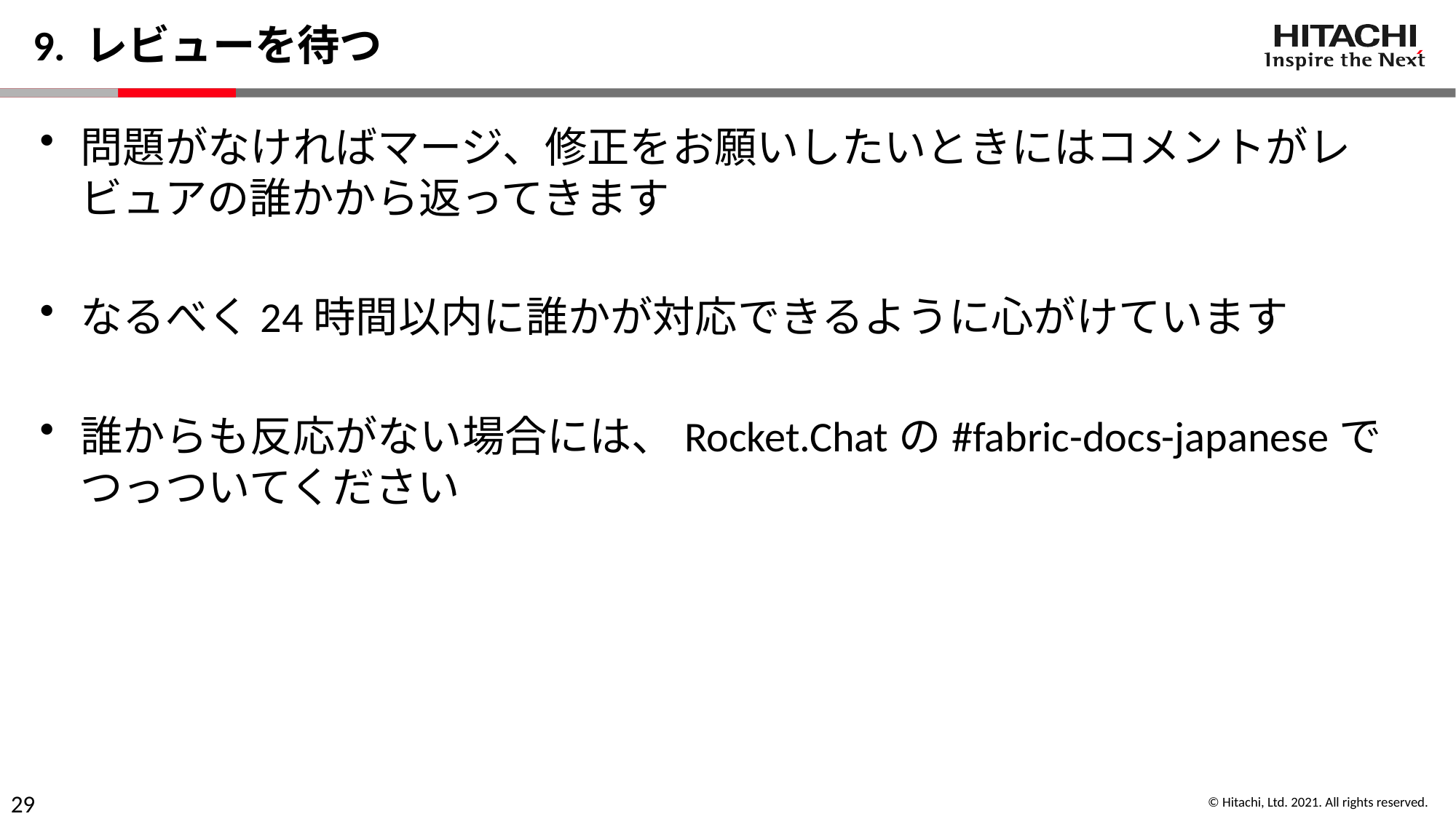

# 9. レビューを待つ
問題がなければマージ、修正をお願いしたいときにはコメントがレビュアの誰かから返ってきます

なるべく24時間以内に誰かが対応できるように心がけています

誰からも反応がない場合には、Rocket.Chatの#fabric-docs-japaneseでつっついてください